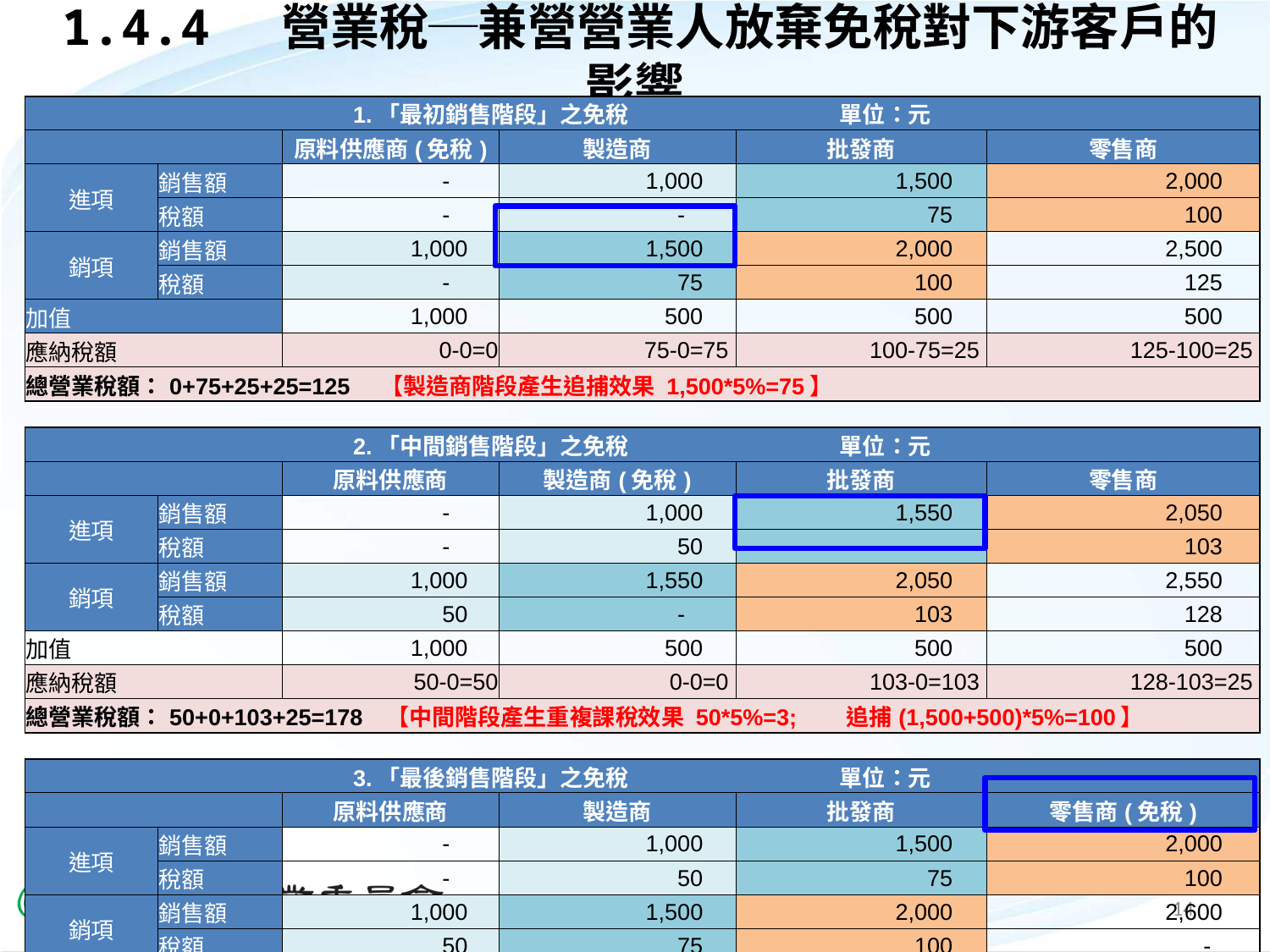

1.4.4  營業稅─兼營營業人放棄免稅對下游客戶的影響
| 1.「最初銷售階段」之免稅 單位：元 |  |  |  |  |  |
| --- | --- | --- | --- | --- | --- |
|  |  | 原料供應商(免稅) | 製造商 | 批發商 | 零售商 |
| 進項 | 銷售額 | - | 1,000 | 1,500 | 2,000 |
|  | 稅額 | - | - | 75 | 100 |
| 銷項 | 銷售額 | 1,000 | 1,500 | 2,000 | 2,500 |
|  | 稅額 | - | 75 | 100 | 125 |
| 加值 |  | 1,000 | 500 | 500 | 500 |
| 應納稅額 |  | 0-0=0 | 75-0=75 | 100-75=25 | 125-100=25 |
| 總營業稅額：0+75+25+25=125 【製造商階段產生追捕效果 1,500\*5%=75】 |  |  |  |  |  |
|  |  |  |  |  |  |
| 2.「中間銷售階段」之免稅 單位：元 |  |  |  |  |  |
|  |  | 原料供應商 | 製造商(免稅) | 批發商 | 零售商 |
| 進項 | 銷售額 | - | 1,000 | 1,550 | 2,050 |
|  | 稅額 | - | 50 | - | 103 |
| 銷項 | 銷售額 | 1,000 | 1,550 | 2,050 | 2,550 |
|  | 稅額 | 50 | - | 103 | 128 |
| 加值 |  | 1,000 | 500 | 500 | 500 |
| 應納稅額 |  | 50-0=50 | 0-0=0 | 103-0=103 | 128-103=25 |
| 總營業稅額：50+0+103+25=178 【中間階段產生重複課稅效果 50\*5%=3; 追捕(1,500+500)\*5%=100】 |  |  |  |  |  |
|  |  |  |  |  |  |
| 3.「最後銷售階段」之免稅 單位：元 |  |  |  |  |  |
|  |  | 原料供應商 | 製造商 | 批發商 | 零售商(免稅) |
| 進項 | 銷售額 | - | 1,000 | 1,500 | 2,000 |
|  | 稅額 | - | 50 | 75 | 100 |
| 銷項 | 銷售額 | 1,000 | 1,500 | 2,000 | 2,600 |
|  | 稅額 | 50 | 75 | 100 | - |
| 加值 |  | 1,000 | 500 | 500 | 500 |
| 應納稅額 |  | 50-0=50 | 75-50=25 | 100-75=25 | 0-0=0 |
| 總營業稅額：50+25+25+0=100 【減少最後零售商之銷項稅額 25】 |  |  |  |  |  |

14